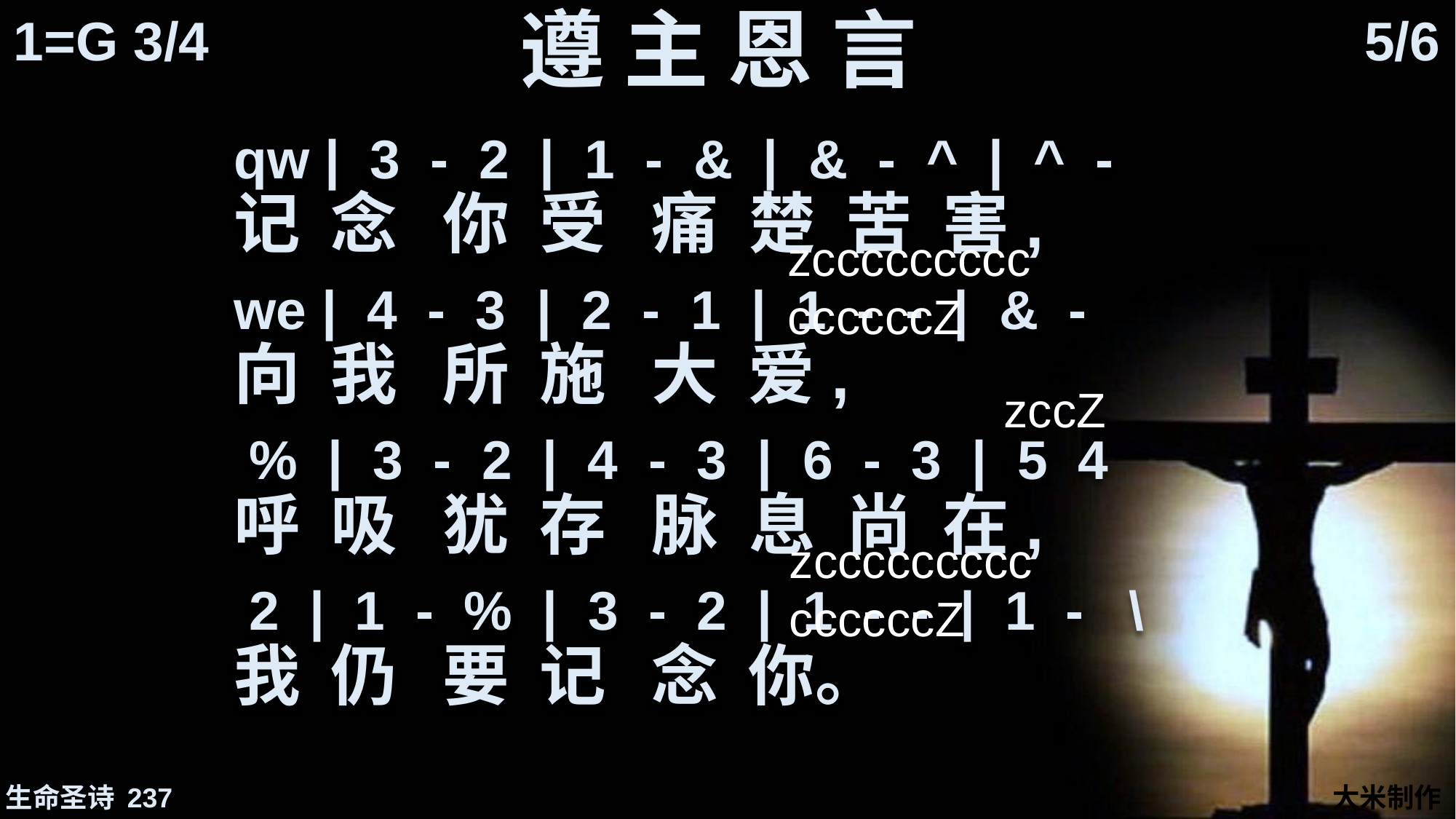

# 遵 主 恩 言
5/6
1=G 3/4
qw |  3  -  2  |  1  -  &  |  &  -  ^  |  ^  -
记  念   你  受   痛  楚  苦  害,

we |  4  -  3  |  2  -  1  |  1  -  -  |  &  -
向  我   所  施   大  爱,

 %  |  3  -  2  |  4  -  3  |  6  -  3  |  5  4
呼  吸   犹  存   脉  息  尚  在,

 2  |  1  -  %  |  3  -  2  |  1  -  -  |  1  -   \
我  仍   要  记   念  你。
zcccccccccccccccZ
zccZ
zcccccccccccccccZ
生命圣诗 237
大米制作